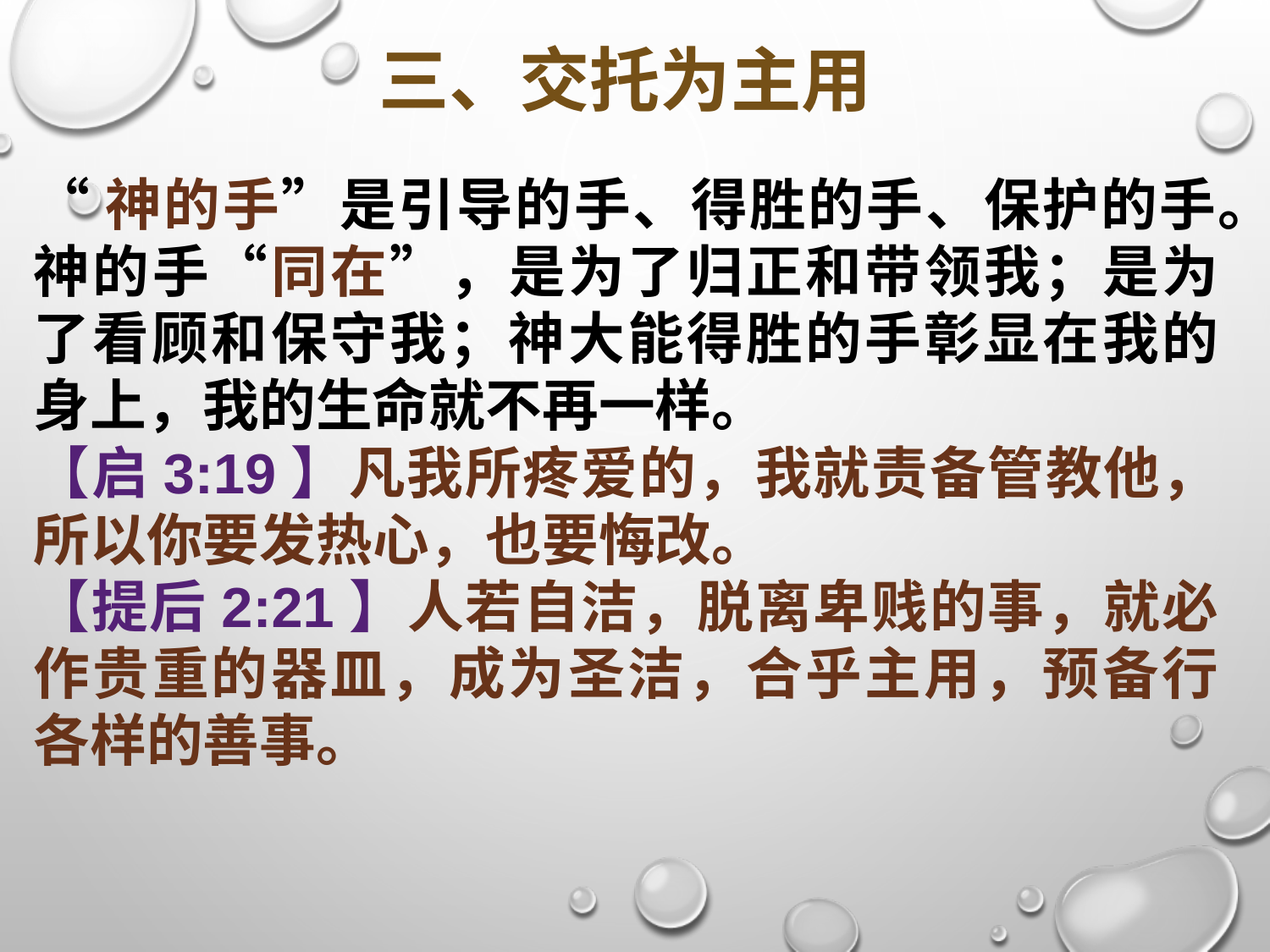

# 三、交托为主用
“神的手”是引导的手、得胜的手、保护的手。神的手“同在”，是为了归正和带领我；是为了看顾和保守我；神大能得胜的手彰显在我的身上，我的生命就不再一样。
【启3:19】凡我所疼爱的，我就责备管教他，所以你要发热心，也要悔改。
【提后2:21】人若自洁，脱离卑贱的事，就必作贵重的器皿，成为圣洁，合乎主用，预备行各样的善事。